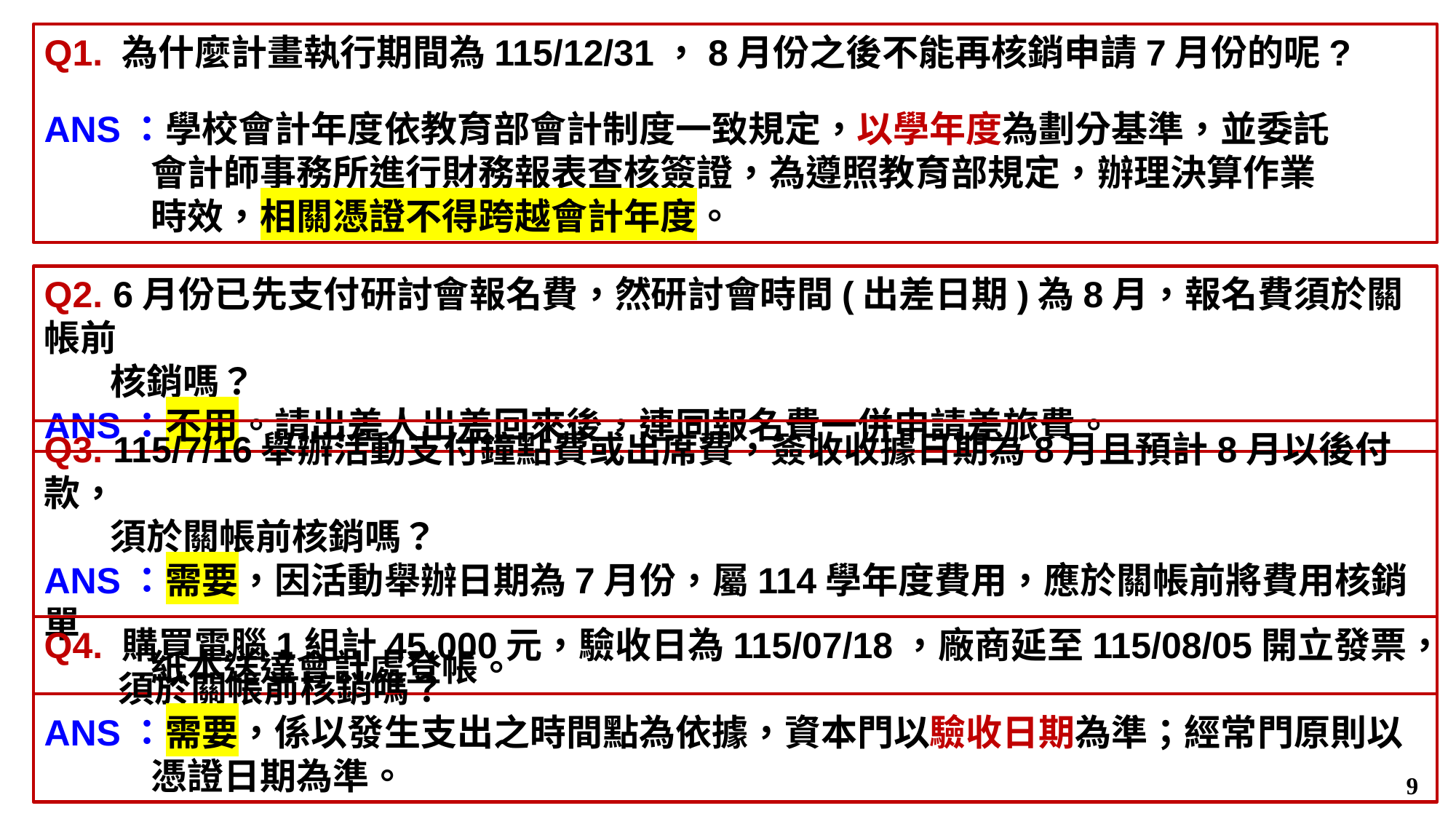

Q1. 為什麼計畫執行期間為115/12/31，8月份之後不能再核銷申請7月份的呢?

ANS：學校會計年度依教育部會計制度一致規定，以學年度為劃分基準，並委託
            會計師事務所進行財務報表查核簽證，為遵照教育部規定，辦理決算作業
            時效，相關憑證不得跨越會計年度。
Q2. 6月份已先支付研討會報名費，然研討會時間(出差日期)為8月，報名費須於關帳前
       核銷嗎？
ANS：不用。請出差人出差回來後，連同報名費一併申請差旅費。
Q3. 115/7/16舉辦活動支付鐘點費或出席費，簽收收據日期為8月且預計8月以後付款，
       須於關帳前核銷嗎？
ANS：需要，因活動舉辦日期為7月份，屬114學年度費用，應於關帳前將費用核銷單
            紙本送達會計處登帳。
Q4. 購買電腦1組計45,000元，驗收日為115/07/18，廠商延至115/08/05開立發票，
        須於關帳前核銷嗎？
ANS：需要，係以發生支出之時間點為依據，資本門以驗收日期為準；經常門原則以
            憑證日期為準。
9